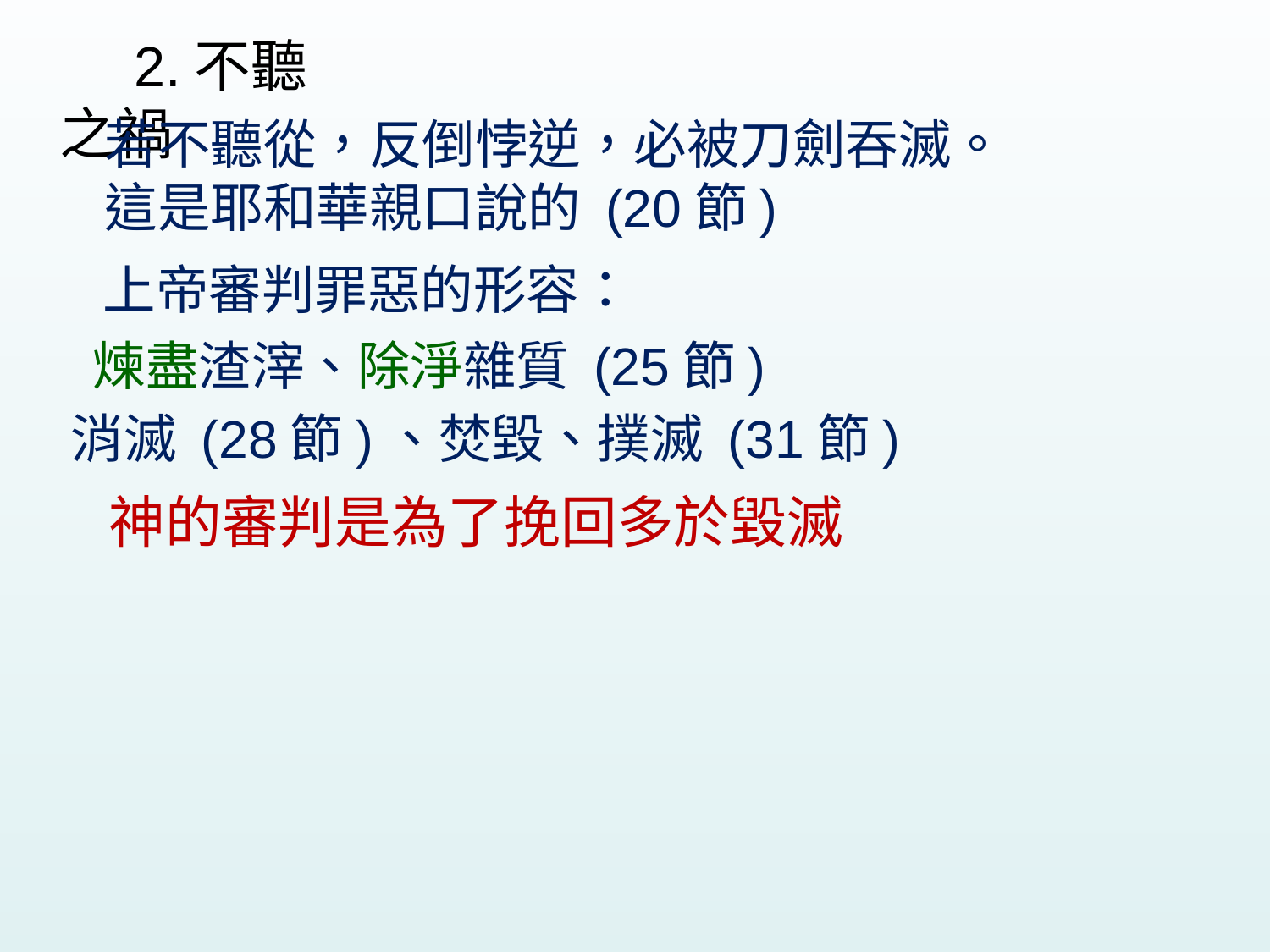

2.不聽之禍
若不聽從，反倒悖逆，必被刀劍吞滅。
這是耶和華親口說的 (20節)
上帝審判罪惡的形容：
煉盡渣滓、除淨雜質 (25節)
消滅 (28節)、焚毀、撲滅 (31節)
神的審判是為了挽回多於毀滅